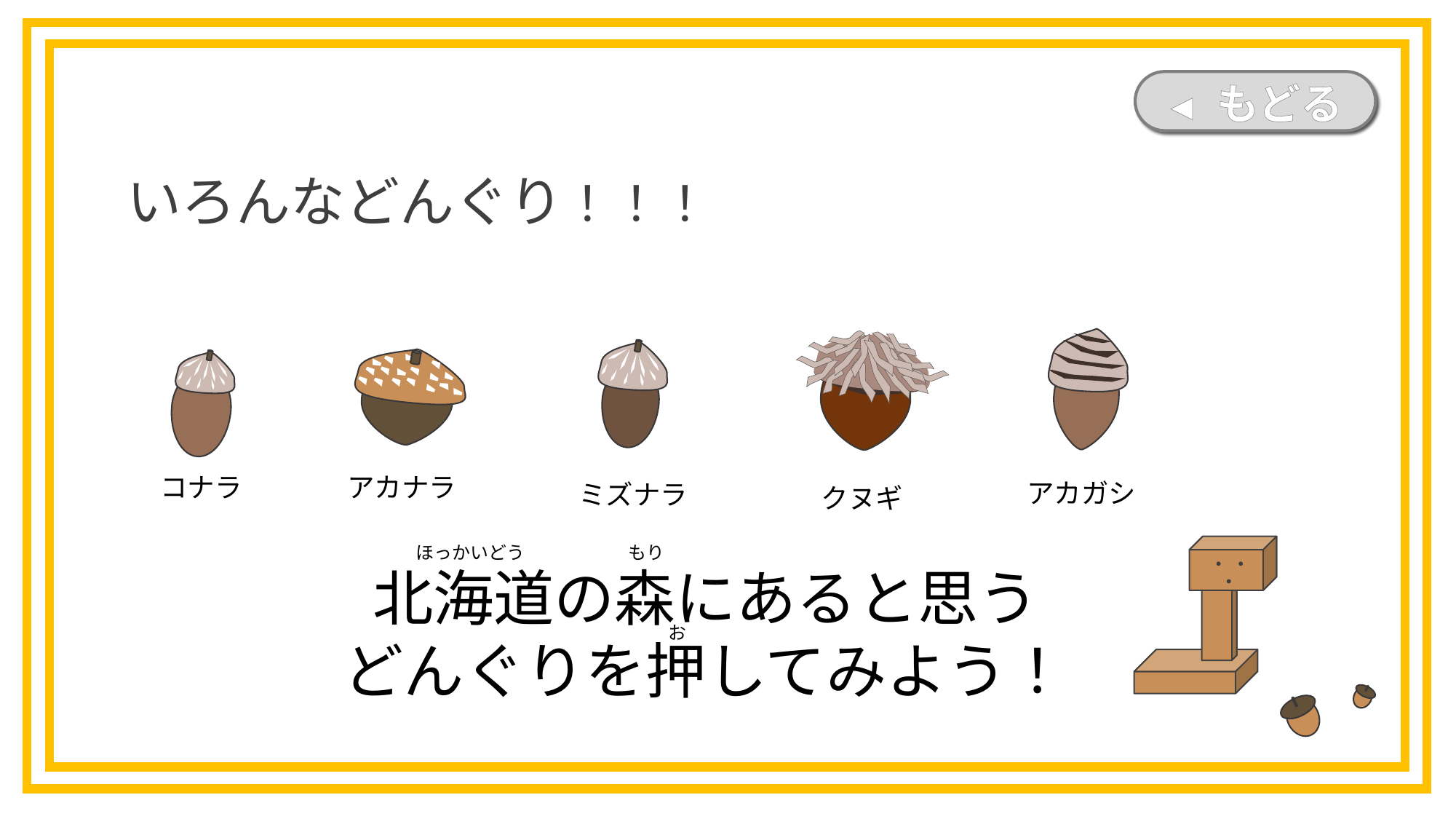

◄ もどる

いろんなどんぐり！！！

コナラ
アカナラ
アカガシ
ミズナラ
クヌギ
もり
ほっかいどう

北海道の森にあると思う
どんぐりを押してみよう！
お